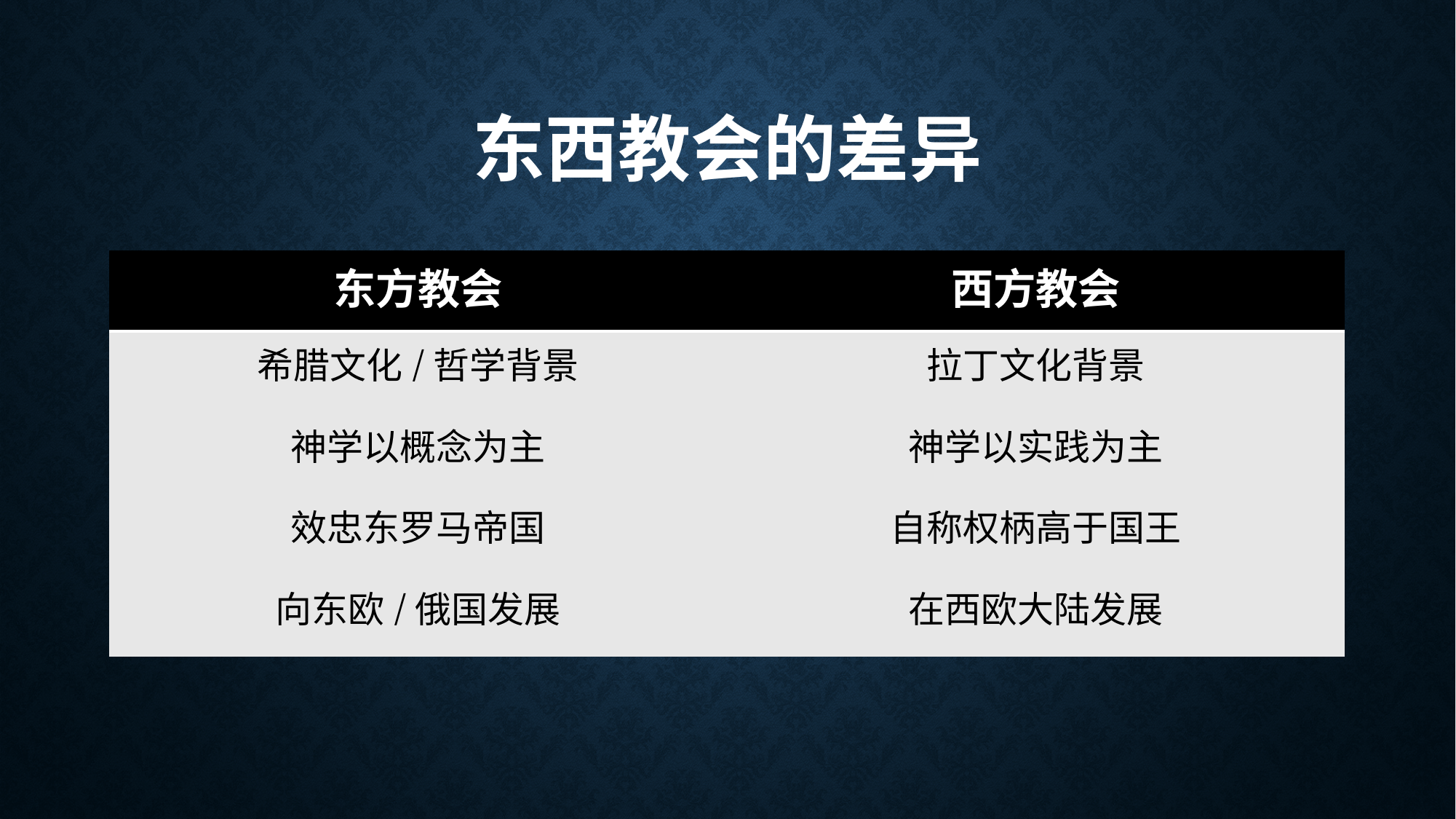

# 东西教会的差异
| 东方教会 | 西方教会 |
| --- | --- |
| 希腊文化/哲学背景 | 拉丁文化背景 |
| 神学以概念为主 | 神学以实践为主 |
| 效忠东罗马帝国 | 自称权柄高于国王 |
| 向东欧/俄国发展 | 在西欧大陆发展 |